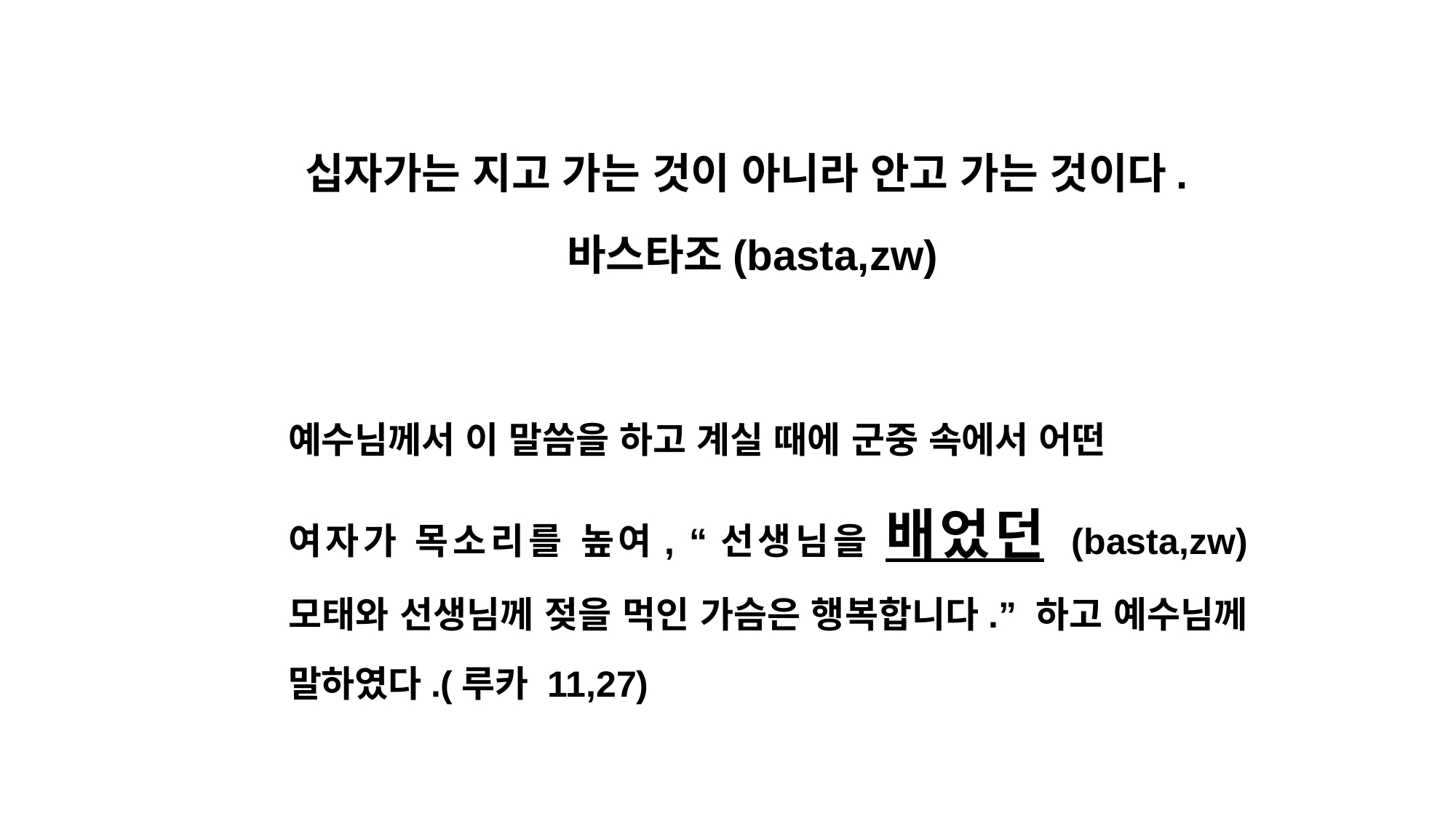

십자가는 지고 가는 것이 아니라 안고 가는 것이다.
바스타조(basta,zw)
예수님께서 이 말씀을 하고 계실 때에 군중 속에서 어떤
여자가 목소리를 높여, “선생님을 배었던 (basta,zw) 모태와 선생님께 젖을 먹인 가슴은 행복합니다.” 하고 예수님께 말하였다.(루카 11,27)